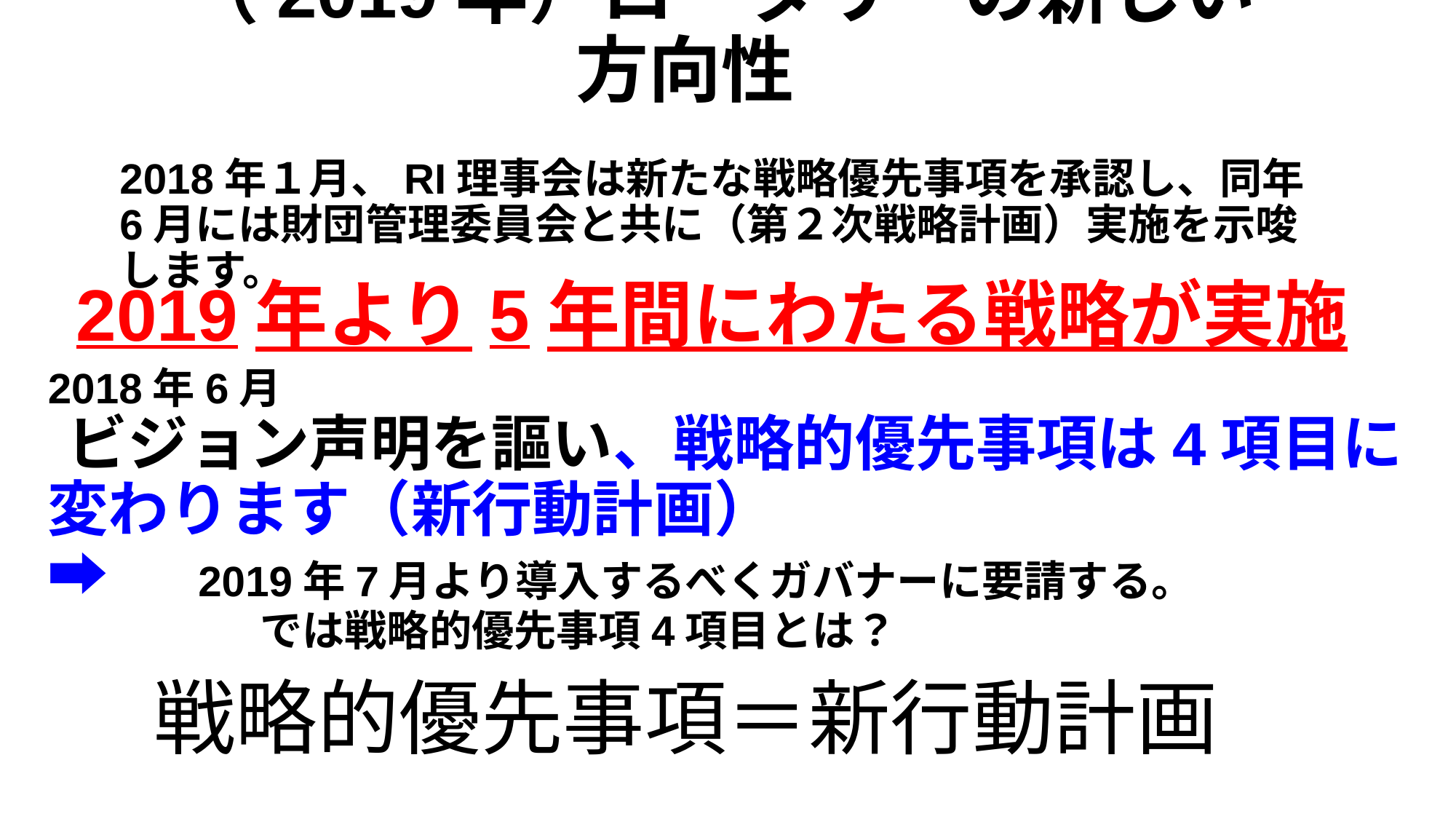

# （2019年）ロータリーの新しい方向性
2018年１月、RI理事会は新たな戦略優先事項を承認し、同年6月には財団管理委員会と共に（第２次戦略計画）実施を示唆します。
2019年より5年間にわたる戦略が実施
2018年6月
 ビジョン声明を謳い、戦略的優先事項は4項目に
変わります（新行動計画）
➡　2019年7月より導入するべくガバナーに要請する。
　　　　　では戦略的優先事項4項目とは？
戦略的優先事項＝新行動計画